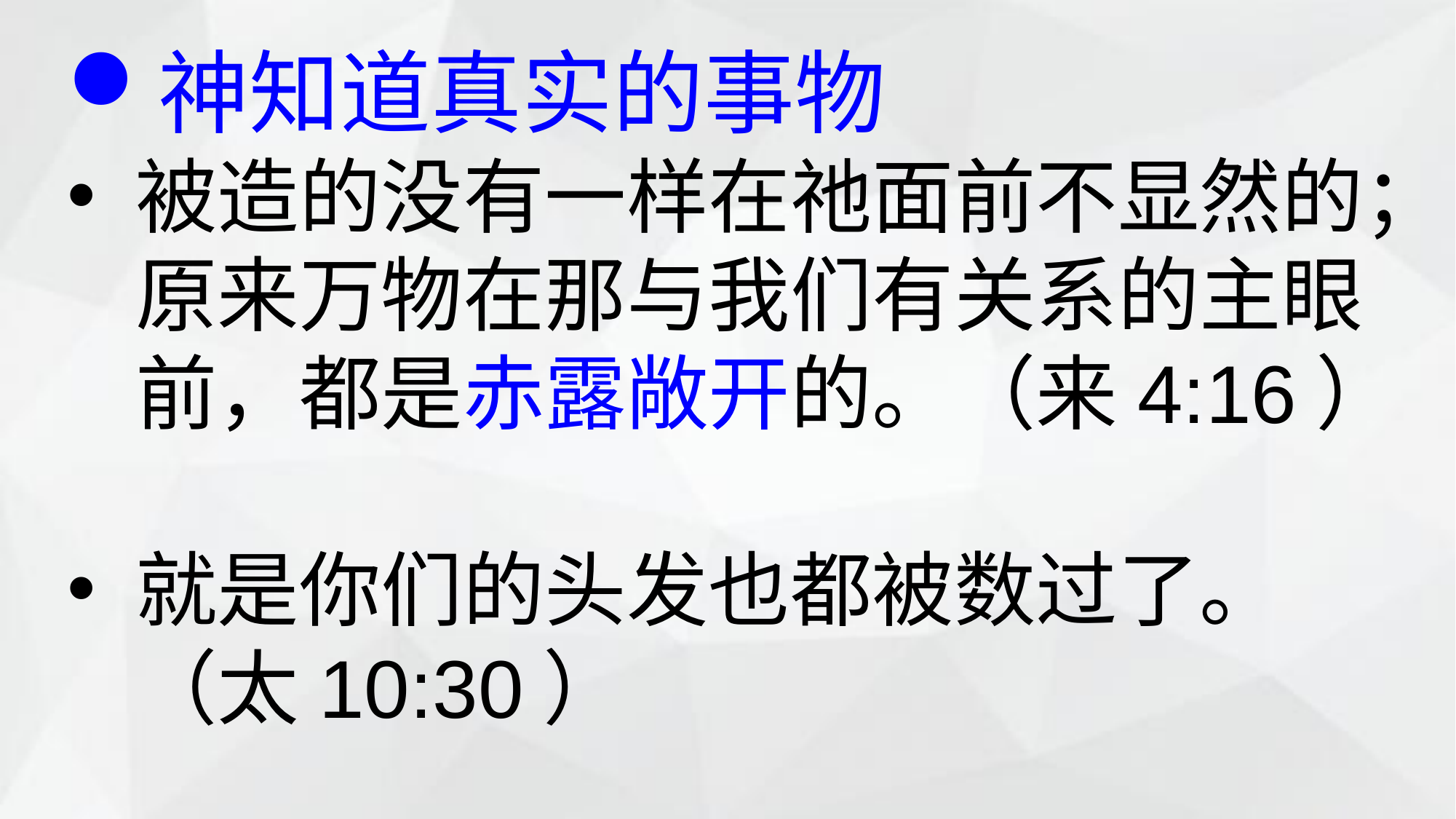

神知道真实的事物
被造的没有一样在祂面前不显然的；原来万物在那与我们有关系的主眼前，都是赤露敞开的。（来4:16）

就是你们的头发也都被数过了。（太10:30）

21